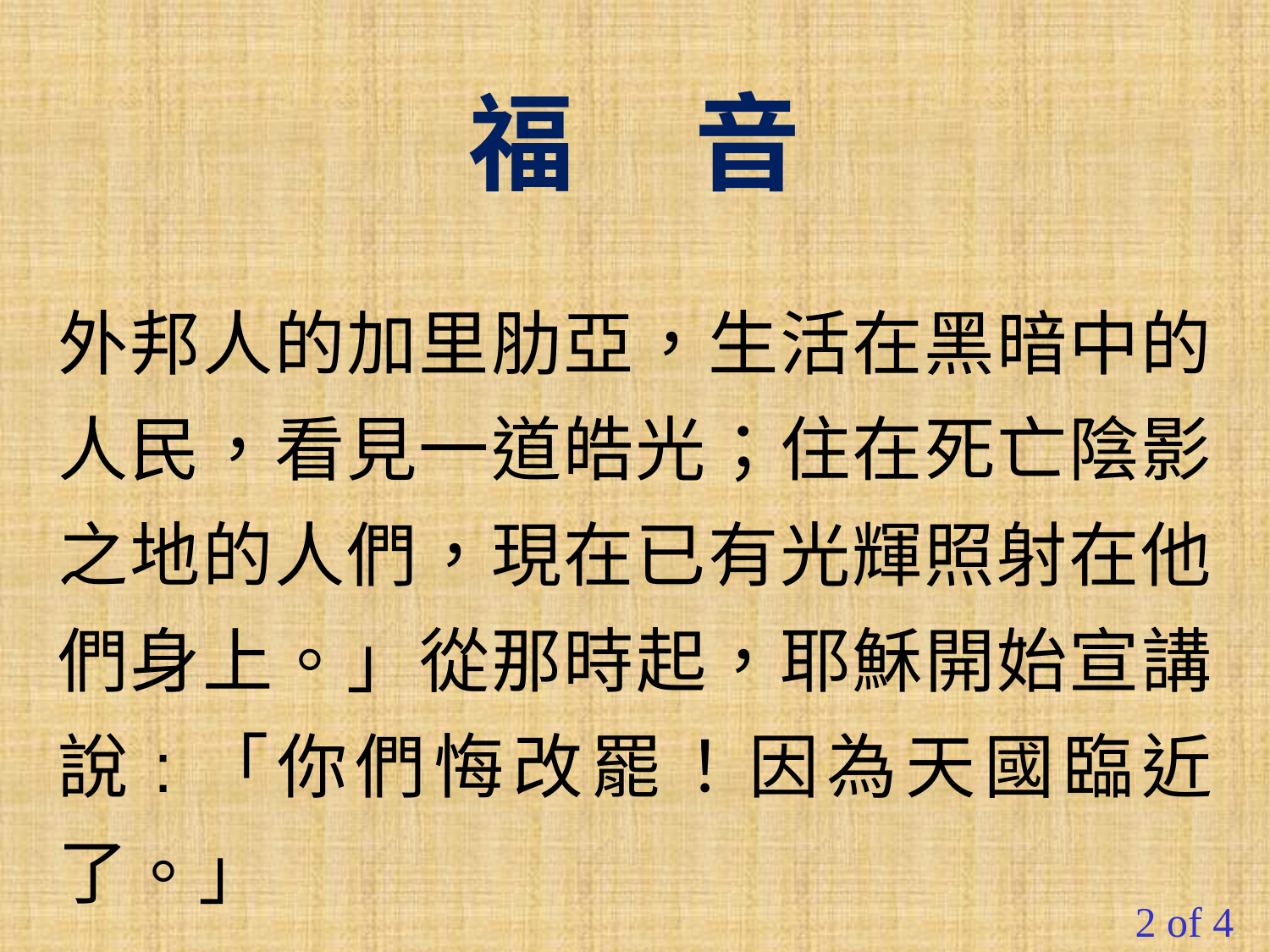

福     音

外邦人的加里肋亞，生活在黑暗中的人民，看見一道皓光；住在死亡陰影之地的人們，現在已有光輝照射在他們身上。」從那時起，耶穌開始宣講說:「你們悔改罷！因為天國臨近了。」
2 of 4